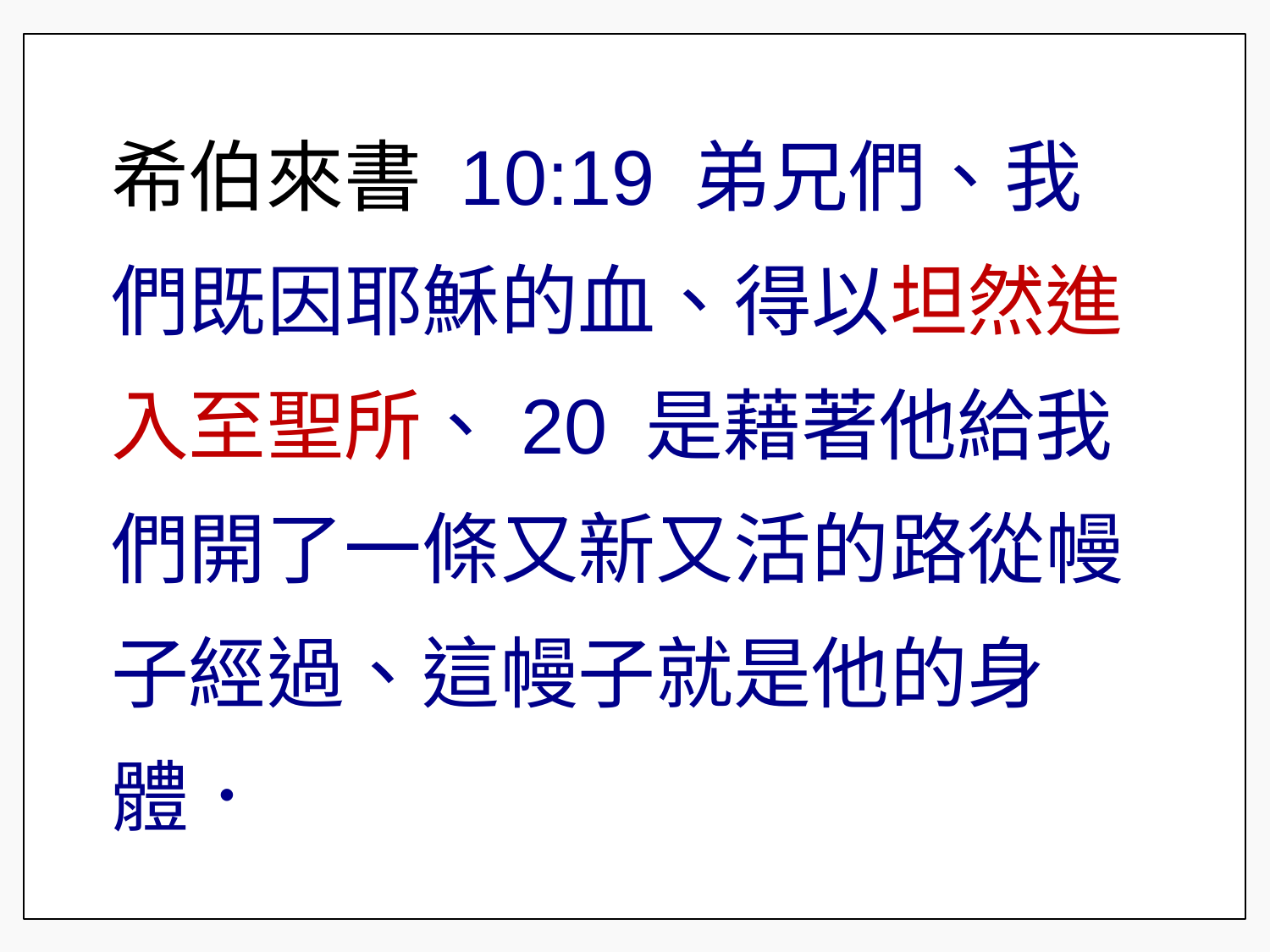

希伯來書 10:19 弟兄們、我們既因耶穌的血、得以坦然進入至聖所、20 是藉著他給我們開了一條又新又活的路從幔子經過、這幔子就是他的身體．